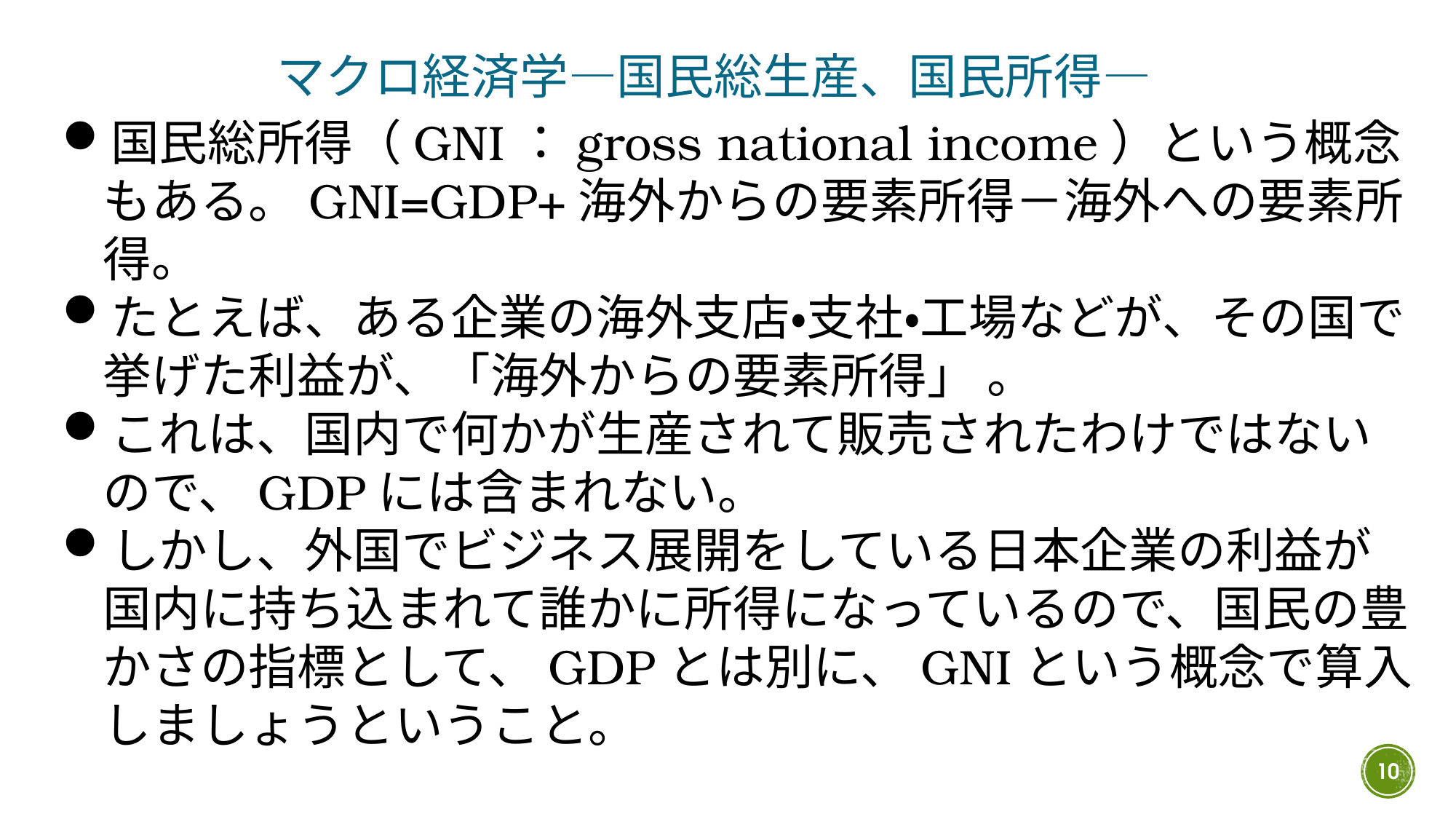

マクロ経済学―国民総生産、国民所得―
国民総所得（GNI：gross national income）という概念もある。GNI=GDP+海外からの要素所得－海外への要素所得。
たとえば、ある企業の海外支店・支社・工場などが、その国で挙げた利益が、「海外からの要素所得」 。
これは、国内で何かが生産されて販売されたわけではないので、GDPには含まれない。
しかし、外国でビジネス展開をしている日本企業の利益が国内に持ち込まれて誰かに所得になっているので、国民の豊かさの指標として、GDPとは別に、GNIという概念で算入しましょうということ。
10